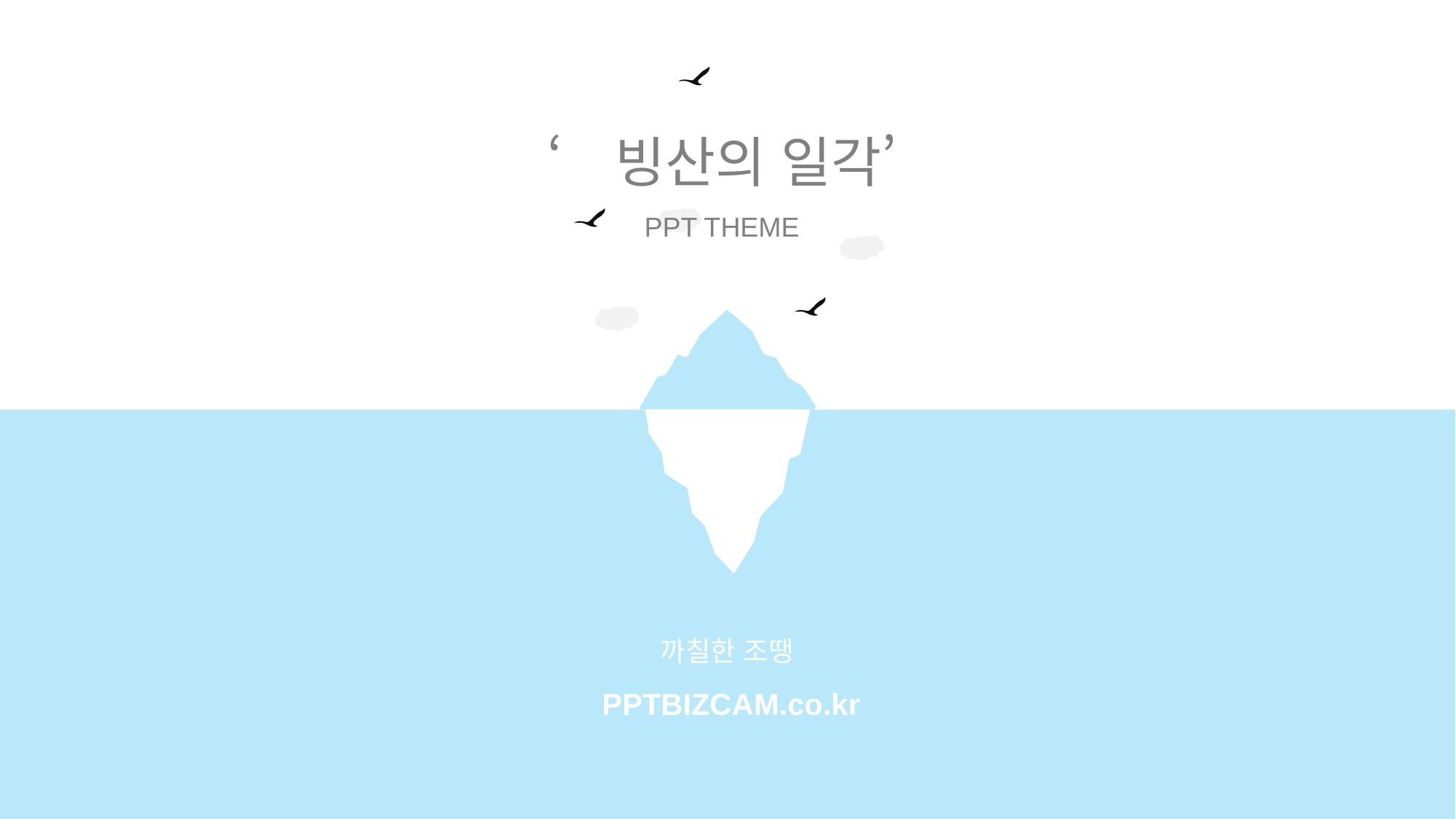

‘빙산의 일각’
PPT THEME

까칠한 조땡
PPTBIZCAM.co.kr